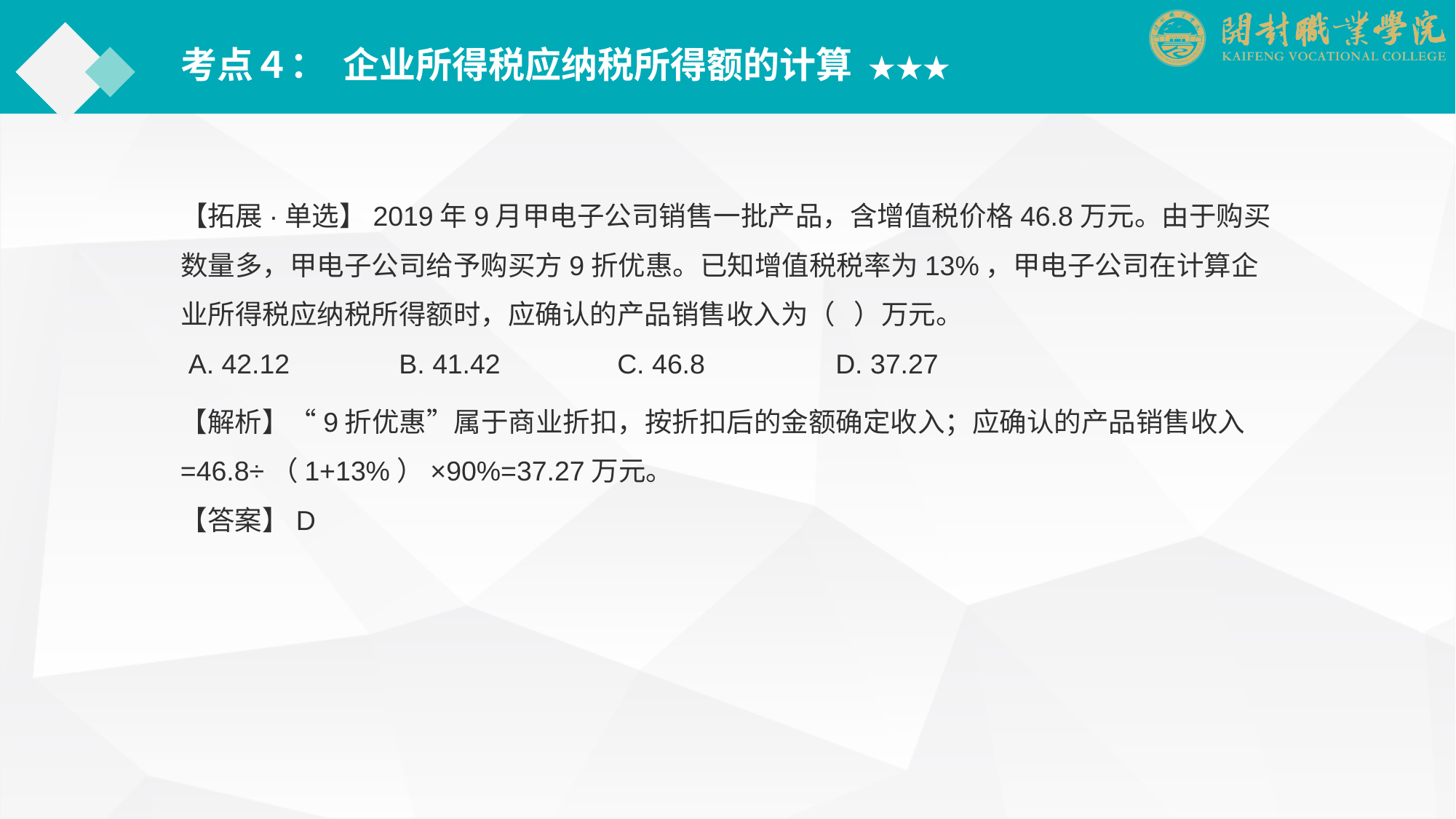

考点４：  企业所得税应纳税所得额的计算  ★★★
【拓展·单选】2019年9月甲电子公司销售一批产品，含增值税价格46.8万元。由于购买数量多，甲电子公司给予购买方9折优惠。已知增值税税率为13%，甲电子公司在计算企业所得税应纳税所得额时，应确认的产品销售收入为（   ）万元。
 A. 42.12	B. 41.42		C. 46.8		D. 37.27
【解析】“9折优惠”属于商业折扣，按折扣后的金额确定收入；应确认的产品销售收入=46.8÷（1+13%）×90%=37.27万元。
【答案】D